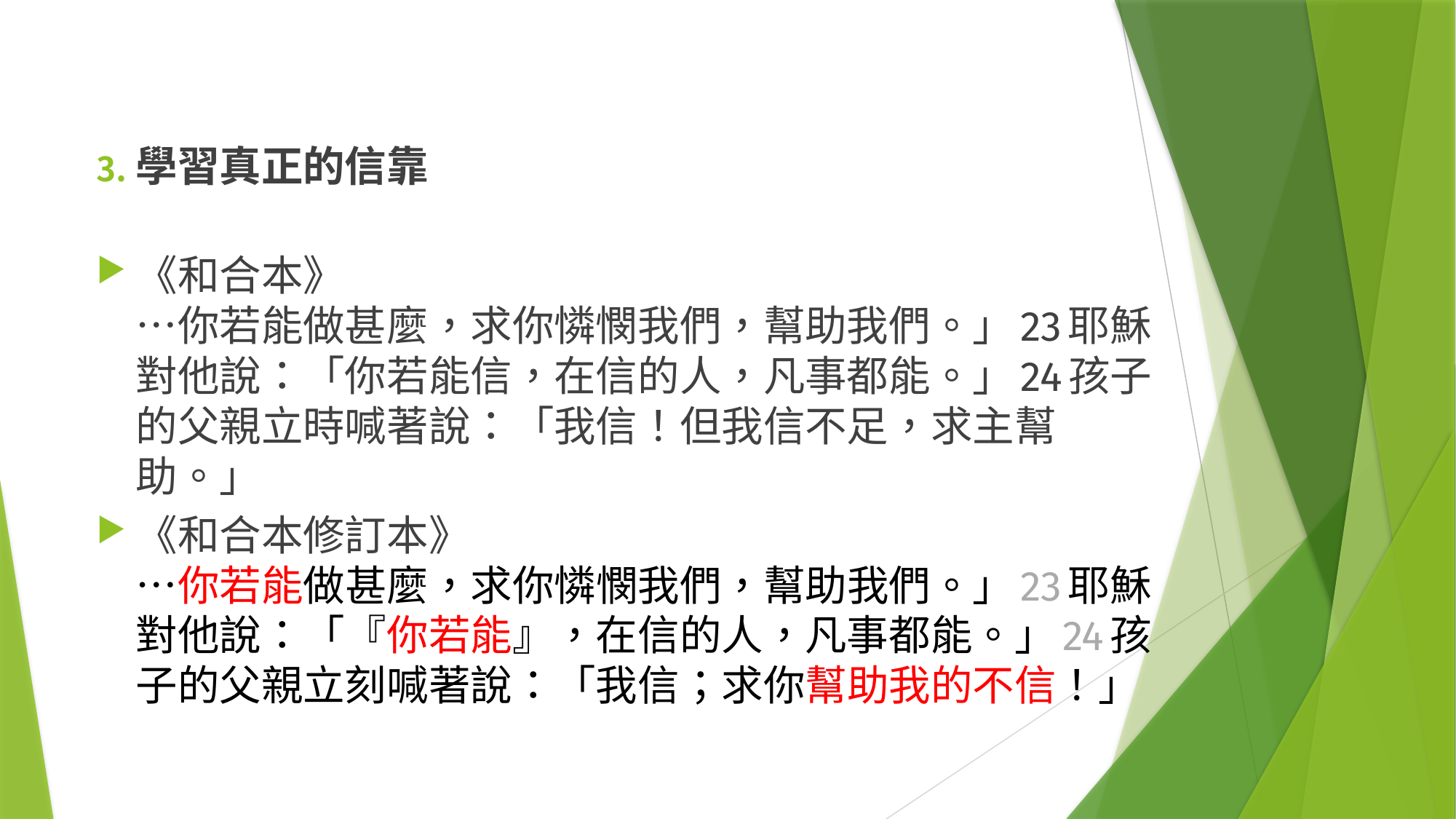

學習真正的信靠
《和合本》
…你若能做甚麼，求你憐憫我們，幫助我們。」23耶穌對他說：「你若能信，在信的人，凡事都能。」24孩子的父親立時喊著說：「我信！但我信不足，求主幫助。」
《和合本修訂本》
…你若能做甚麼，求你憐憫我們，幫助我們。」23耶穌對他說：「『你若能』，在信的人，凡事都能。」24孩子的父親立刻喊著說：「我信；求你幫助我的不信！」